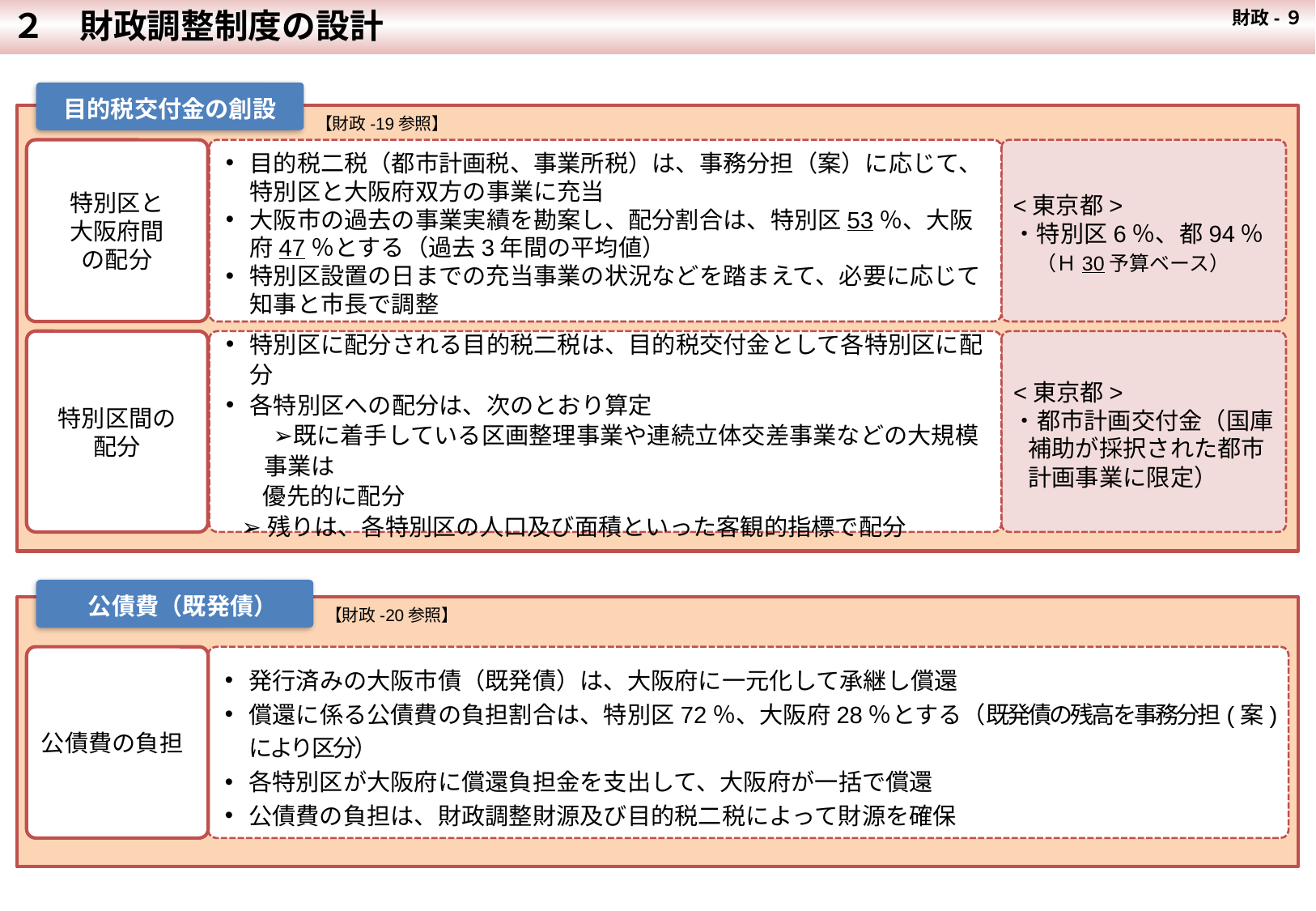

２　財政調整制度の設計
 財政-９
目的税交付金の創設

【財政-19参照】
特別区と
大阪府間
の配分
目的税二税（都市計画税、事業所税）は、事務分担（案）に応じて、特別区と大阪府双方の事業に充当
大阪市の過去の事業実績を勘案し、配分割合は、特別区53％、大阪府47％とする（過去3年間の平均値）
特別区設置の日までの充当事業の状況などを踏まえて、必要に応じて知事と市長で調整
<東京都>
・特別区6％、都94％
　（Ｈ30予算ベース）
特別区間の
配分
特別区に配分される目的税二税は、目的税交付金として各特別区に配分
各特別区への配分は、次のとおり算定
　　➢既に着手している区画整理事業や連続立体交差事業などの大規模事業は
      優先的に配分
   ➢残りは、各特別区の人口及び面積といった客観的指標で配分
<東京都>
・都市計画交付金（国庫補助が採択された都市計画事業に限定）
  公債費（既発債）

【財政-20参照】
公債費の負担
発行済みの大阪市債（既発債）は、大阪府に一元化して承継し償還
償還に係る公債費の負担割合は、特別区72％、大阪府28％とする（既発債の残高を事務分担(案)により区分）
各特別区が大阪府に償還負担金を支出して、大阪府が一括で償還
公債費の負担は、財政調整財源及び目的税二税によって財源を確保